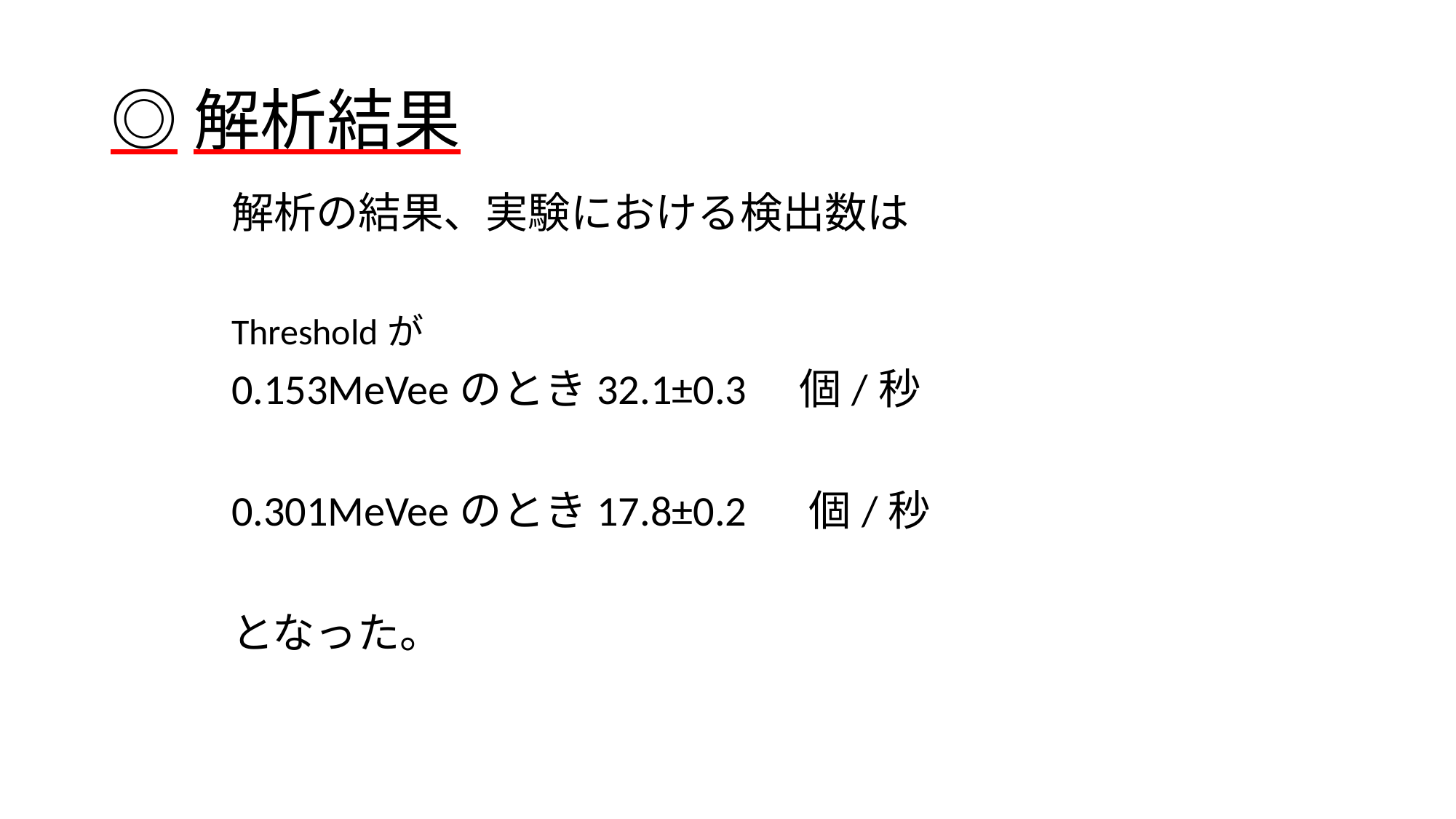

# ◎解析結果
解析の結果、実験における検出数は

Thresholdが
0.153MeVeeのとき32.1±0.3　個/秒

0.301MeVeeのとき17.8±0.2 　個/秒

となった。